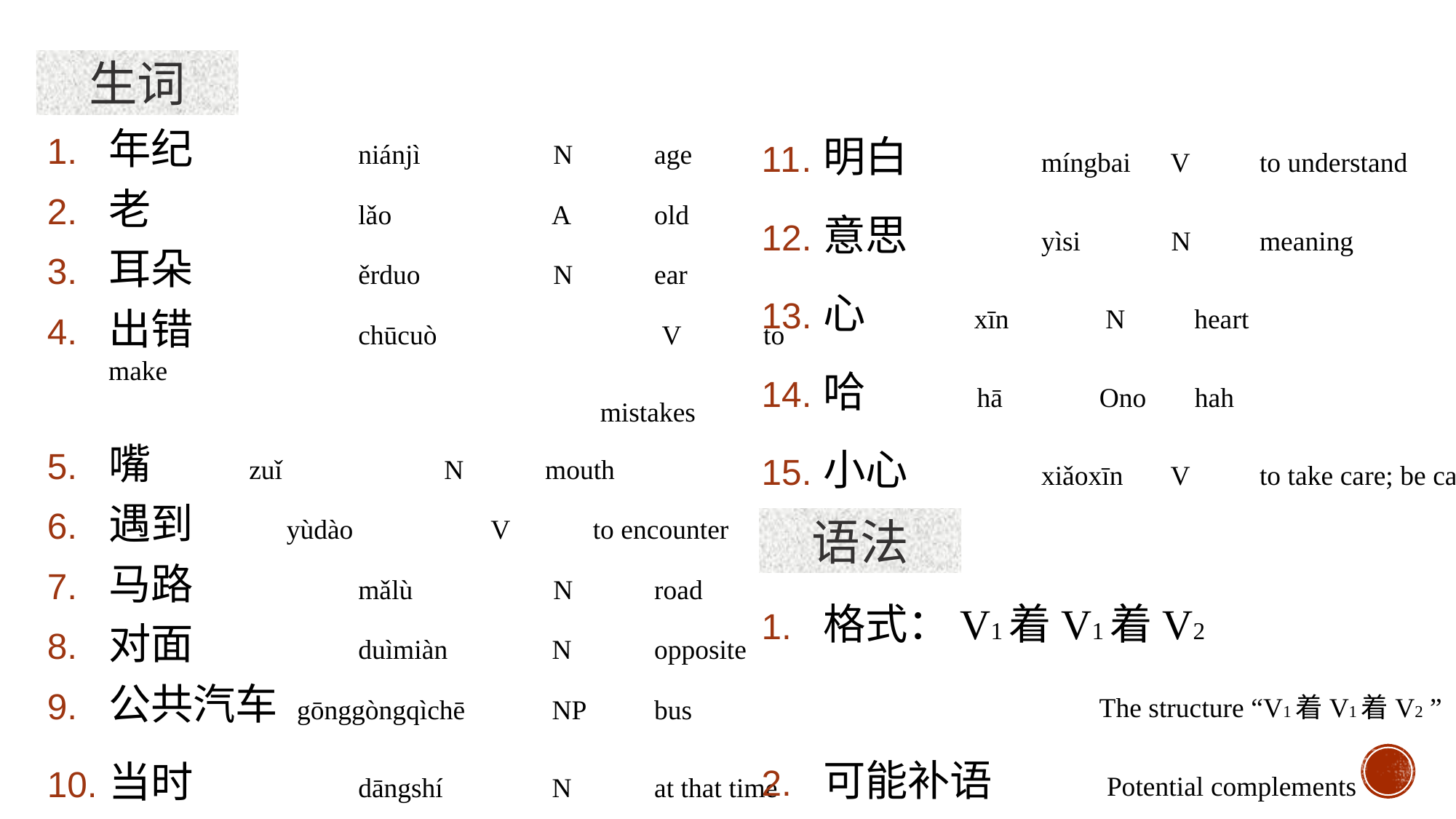

生词
年纪         	    niánjì	                 N 	age
老           	    lǎo	                 A	old
耳朵         	    ěrduo	                 N 	ear
出错         	    chūcuò	                 V 	to make
                                                                                mistakes
嘴          	    zuǐ	                 N  	mouth
遇到              yùdào                    V            to encounter
马路         	    mǎlù	                 N  	road
对面         	    duìmiàn	 N 	opposite
公共汽车  gōnggòngqìchē	 NP  	bus
当时         	    dāngshí	 N  	at that time

明白         	míngbai	   V  	to understand
意思         	yìsi	   N 	meaning
心                xīn              N          heart
哈                 hā              Ono       hah
小心         	xiǎoxīn	   V  	to take care; be careful

语法
格式：V1着V1着V2
                                The structure “V1着V1着V2 ”
可能补语           Potential complements